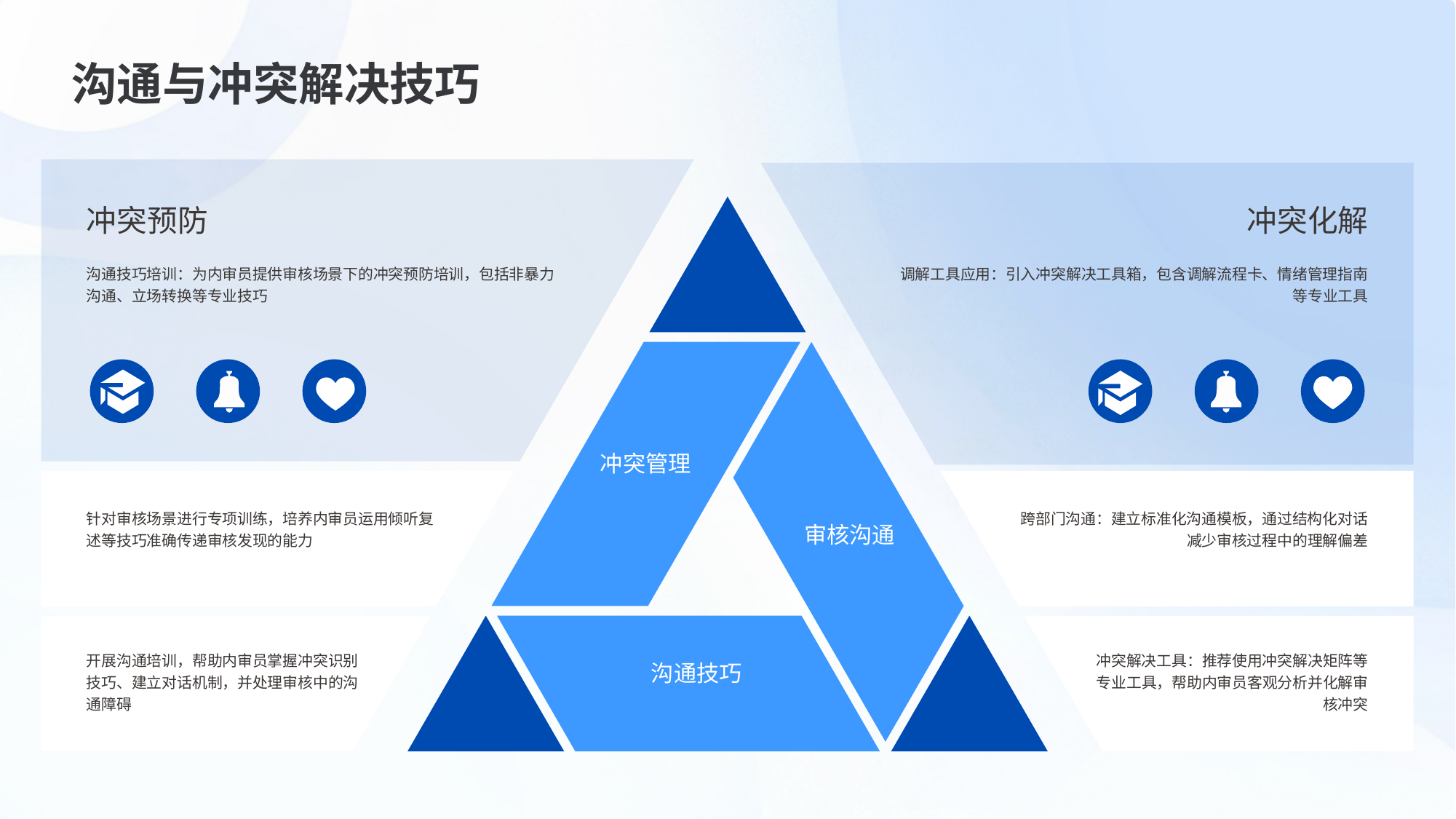

沟通与冲突解决技巧

冲突预防
冲突化解
沟通技巧培训：为内审员提供审核场景下的冲突预防培训，包括非暴力沟通、立场转换等专业技巧
调解工具应用：引入冲突解决工具箱，包含调解流程卡、情绪管理指南等专业工具

冲突管理

针对审核场景进行专项训练，培养内审员运用倾听复述等技巧准确传递审核发现的能力
跨部门沟通：建立标准化沟通模板，通过结构化对话减少审核过程中的理解偏差
审核沟通

开展沟通培训，帮助内审员掌握冲突识别技巧、建立对话机制，并处理审核中的沟通障碍
冲突解决工具：推荐使用冲突解决矩阵等专业工具，帮助内审员客观分析并化解审核冲突
沟通技巧